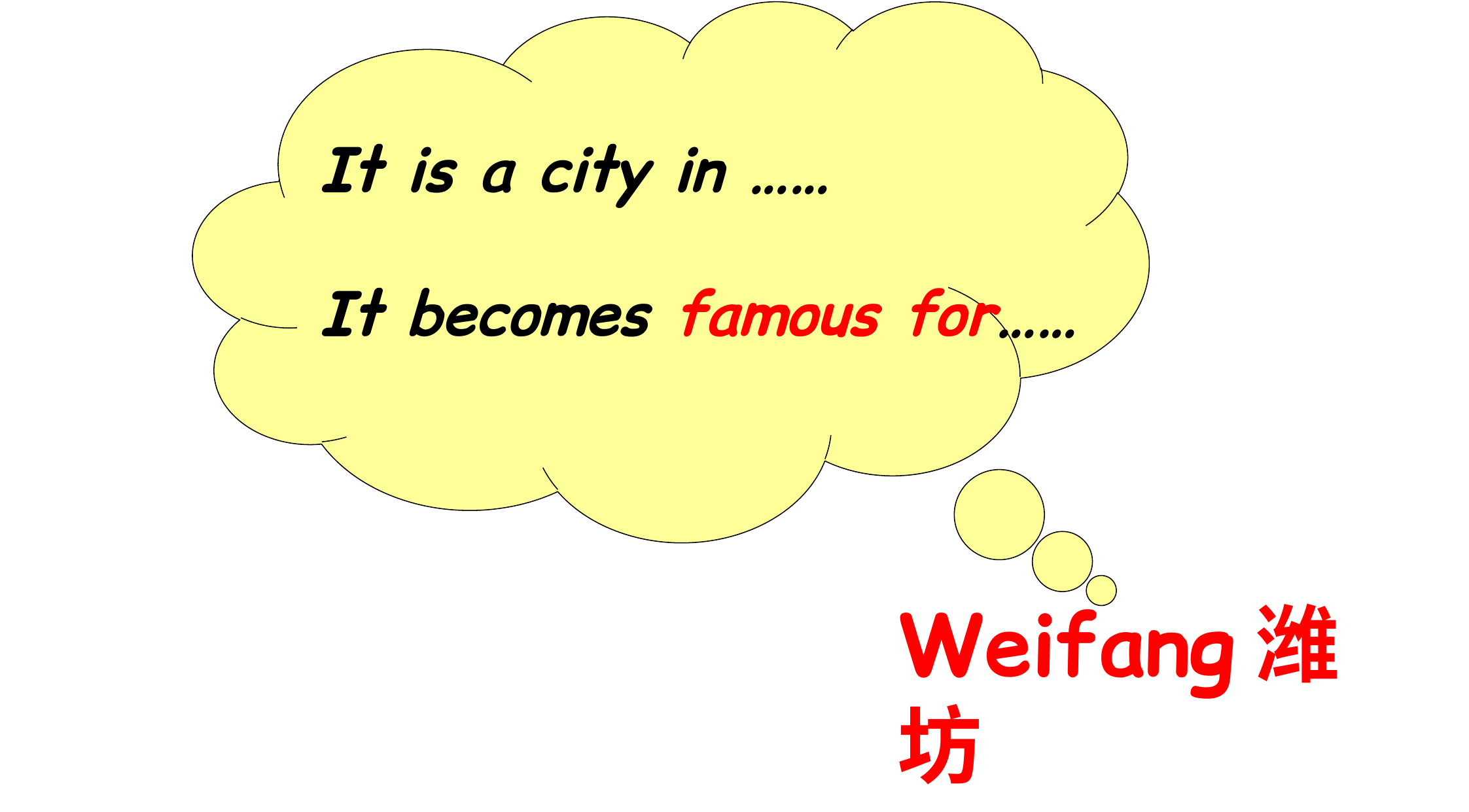

It is a city in ……

It becomes famous for……
Weifang潍坊